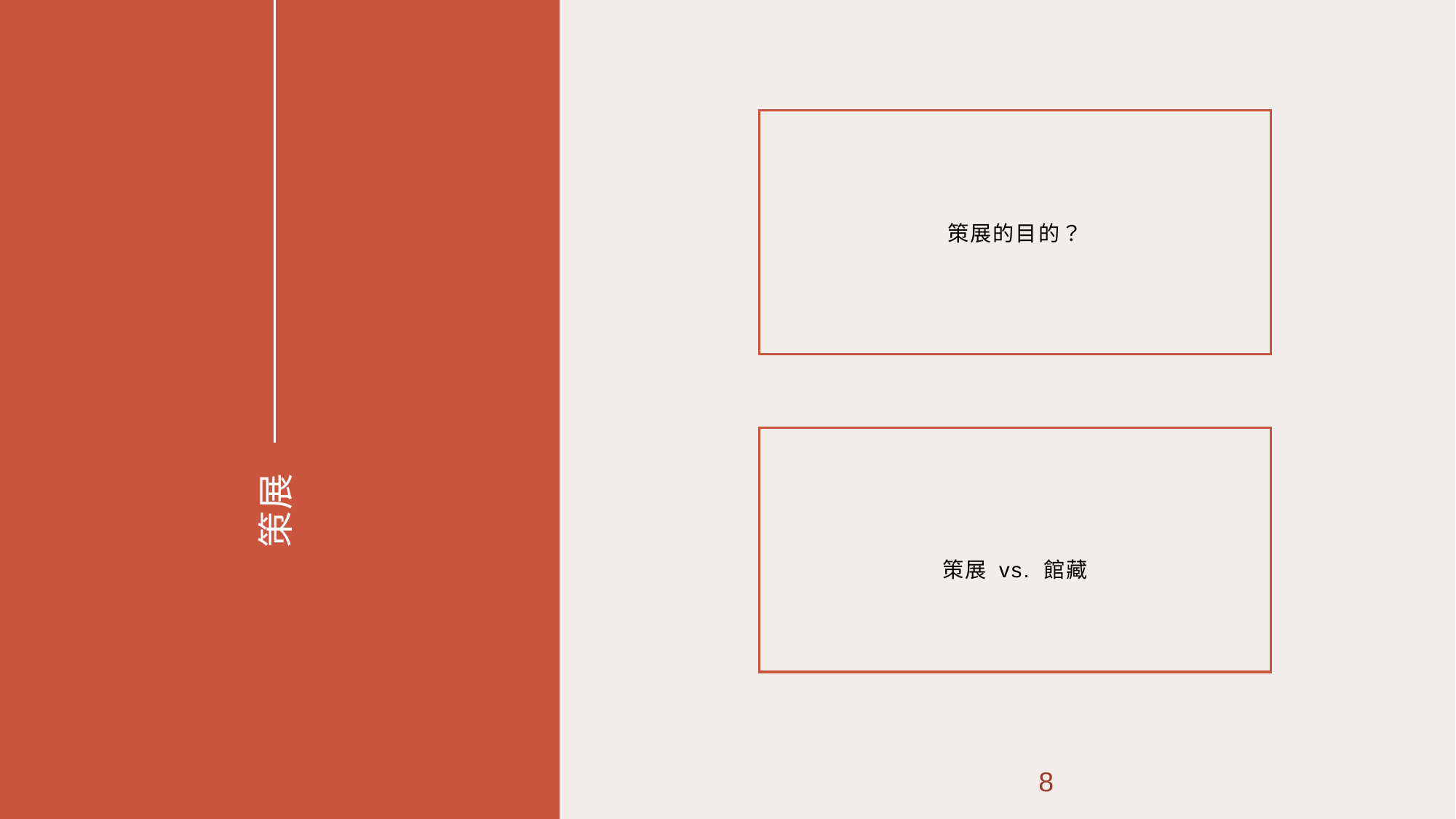

策展的目的？
策展 vs. 館藏​
# 策展
8